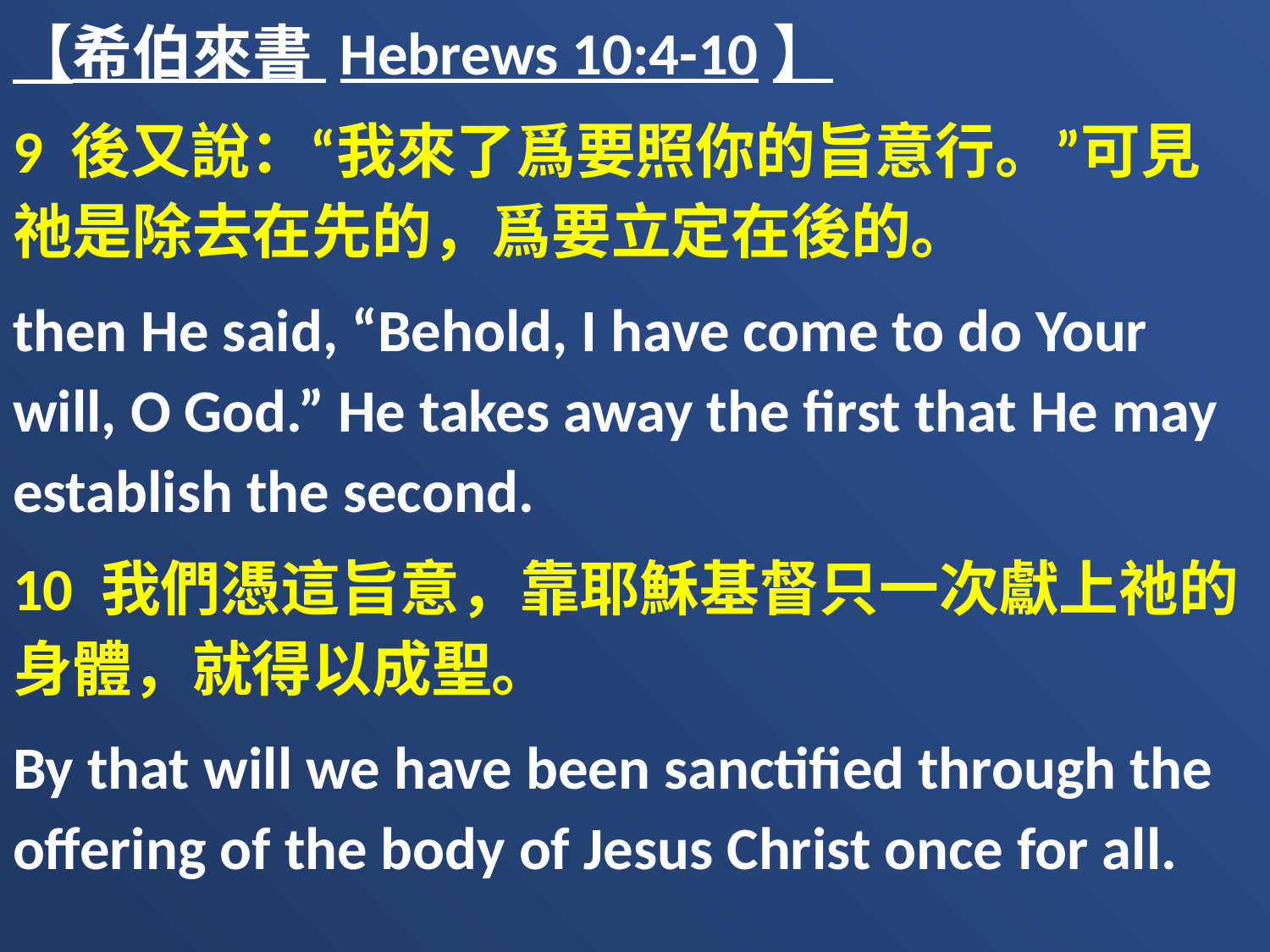

【希伯來書 Hebrews 10:4-10】
9 後又說：“我來了爲要照你的旨意行。”可見祂是除去在先的，爲要立定在後的。
then He said, “Behold, I have come to do Your will, O God.” He takes away the first that He may establish the second.
10 我們憑這旨意，靠耶穌基督只一次獻上祂的身體，就得以成聖。
By that will we have been sanctified through the offering of the body of Jesus Christ once for all.